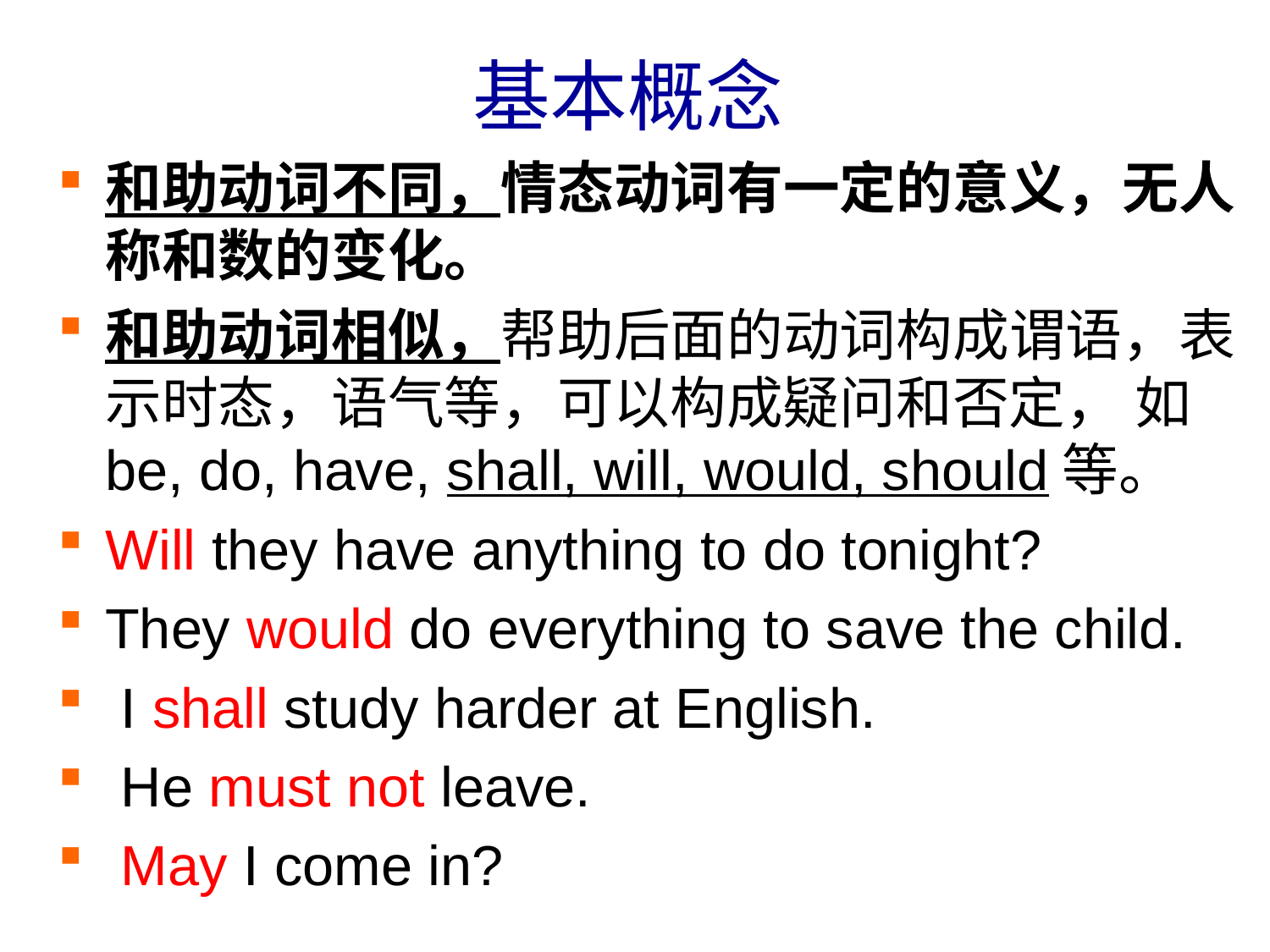

# 基本概念
和助动词不同，情态动词有一定的意义，无人称和数的变化。
和助动词相似，帮助后面的动词构成谓语，表示时态，语气等，可以构成疑问和否定， 如be, do, have, shall, will, would, should等。
Will they have anything to do tonight?
They would do everything to save the child.
 I shall study harder at English.
 He must not leave.
 May I come in?